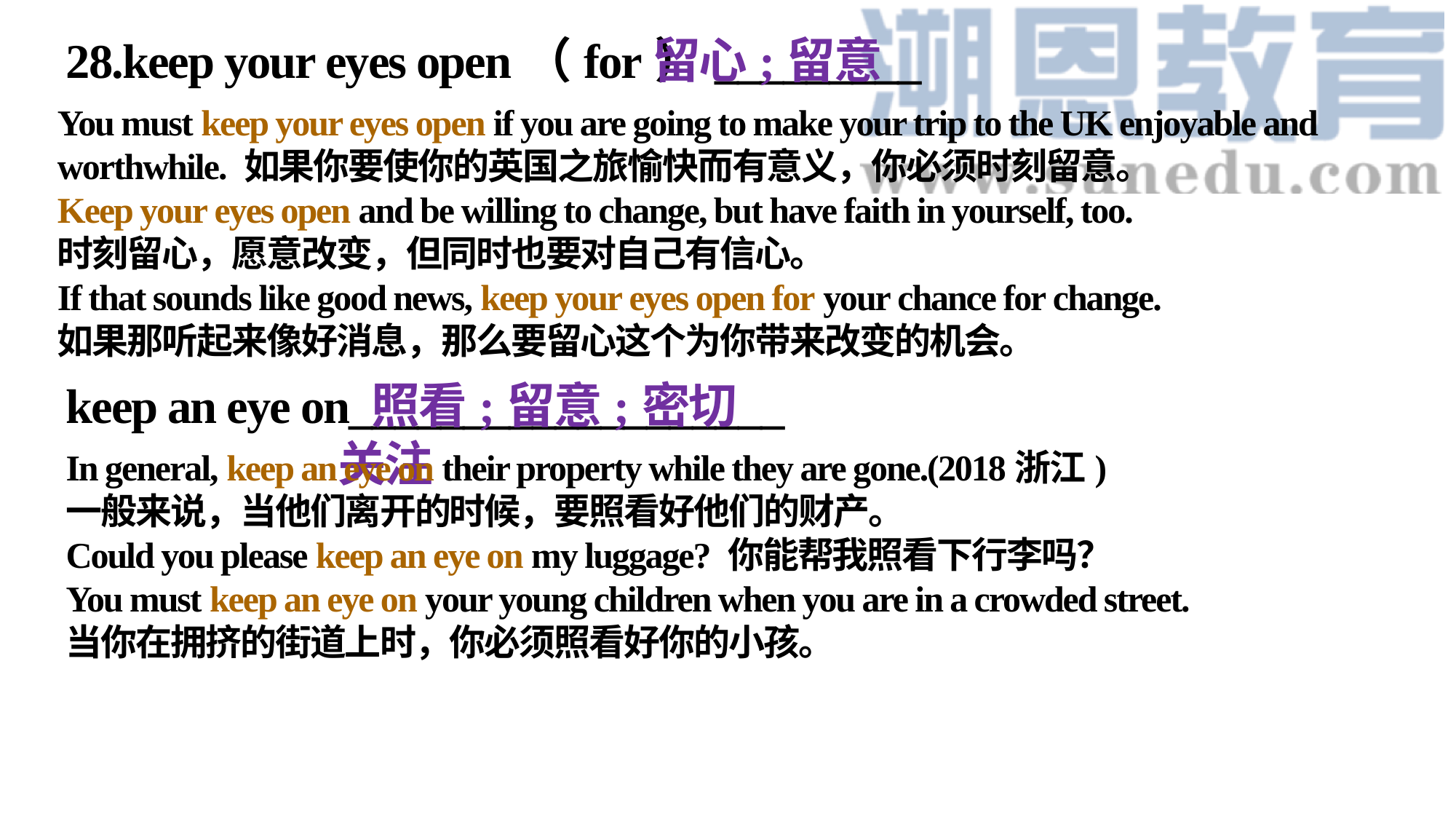

28.keep your eyes open（for）_________
  留心;留意
You must keep your eyes open if you are going to make your trip to the UK enjoyable and worthwhile. 如果你要使你的英国之旅愉快而有意义，你必须时刻留意。
Keep your eyes open and be willing to change, but have faith in yourself, too.
时刻留心，愿意改变，但同时也要对自己有信心。
If that sounds like good news, keep your eyes open for your chance for change.
如果那听起来像好消息，那么要留心这个为你带来改变的机会。
keep an eye on___________________
  照看;留意;密切关注
In general, keep an eye on their property while they are gone.(2018浙江)
一般来说，当他们离开的时候，要照看好他们的财产。
Could you please keep an eye on my luggage? 你能帮我照看下行李吗？
You must keep an eye on your young children when you are in a crowded street.
当你在拥挤的街道上时，你必须照看好你的小孩。